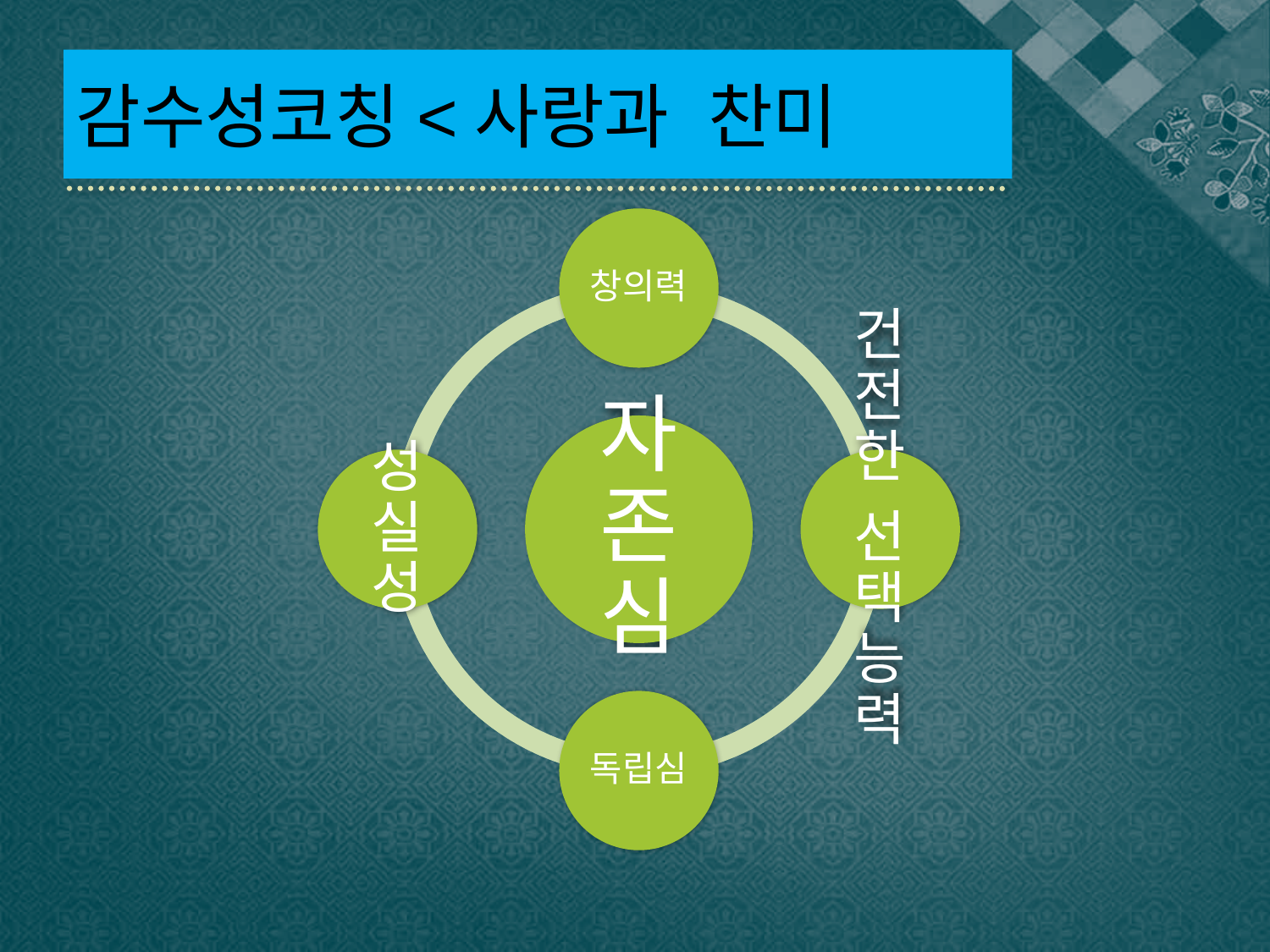

# 감수성코칭<사랑과  찬미
자존심
창의력
건전한
선택능력
독립심
성실성